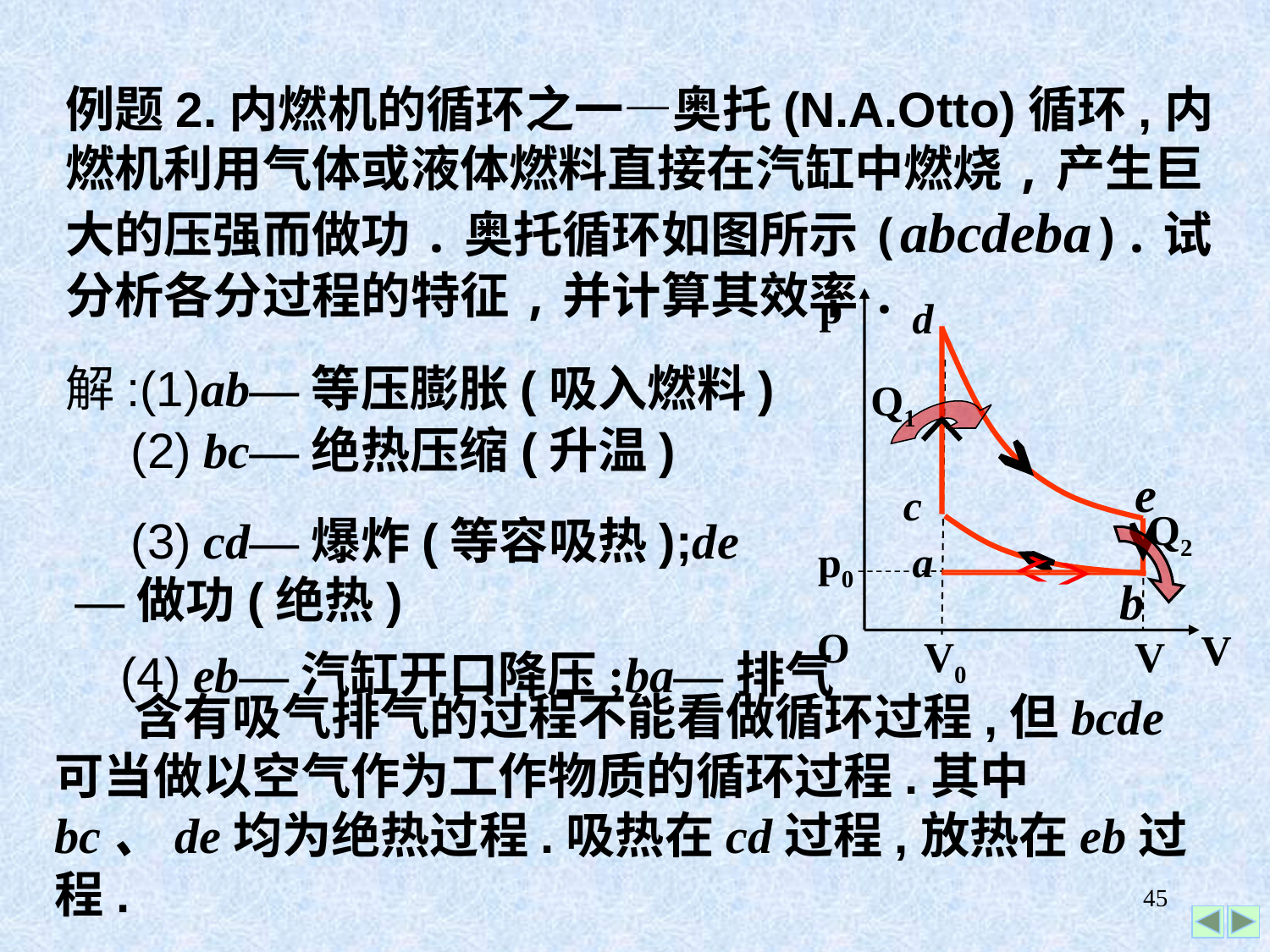

例题2.内燃机的循环之一—奥托(N.A.Otto)循环,内燃机利用气体或液体燃料直接在汽缸中燃烧,产生巨大的压强而做功.奥托循环如图所示(abcdeba).试分析各分过程的特征,并计算其效率.
p

O
  V

d

解:(1)ab—等压膨胀(吸入燃料)

 Q1

    (2) bc—绝热压缩(升温)
e
c
Q2

    (3) cd—爆炸(等容吸热);de —做功(绝热)

p0
a

b

V0
V
    (4) eb—汽缸开口降压;ba—排气
      含有吸气排气的过程不能看做循环过程,但bcde可当做以空气作为工作物质的循环过程.其中bc、de均为绝热过程.吸热在cd过程,放热在eb过程.
45